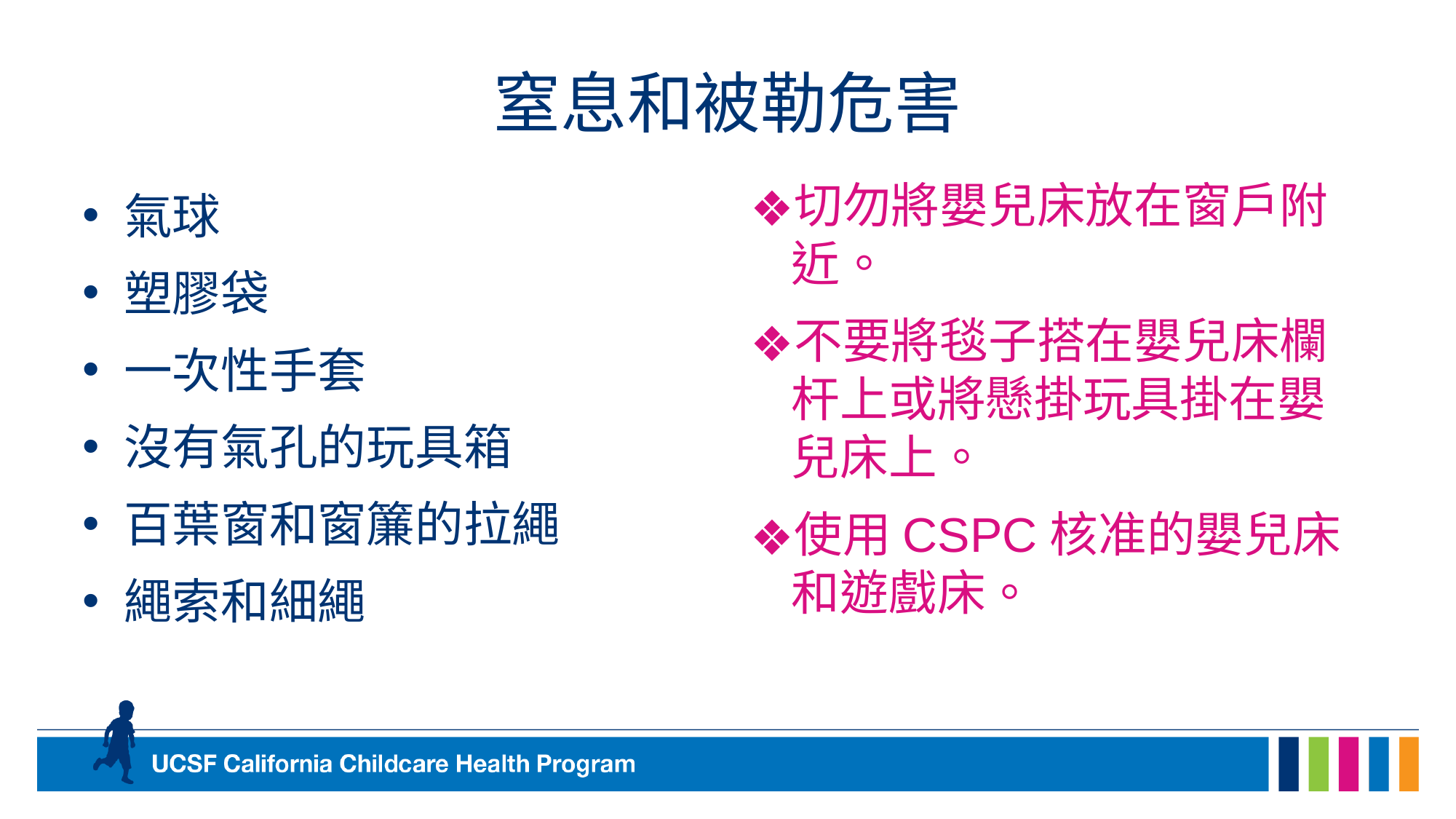

# 窒息和被勒危害
切勿將嬰兒床放在窗戶附近。
不要將毯子搭在嬰兒床欄杆上或將懸掛玩具掛在嬰兒床上。
使用CSPC核准的嬰兒床和遊戲床。
氣球
塑膠袋
一次性手套
沒有氣孔的玩具箱
百葉窗和窗簾的拉繩
繩索和細繩